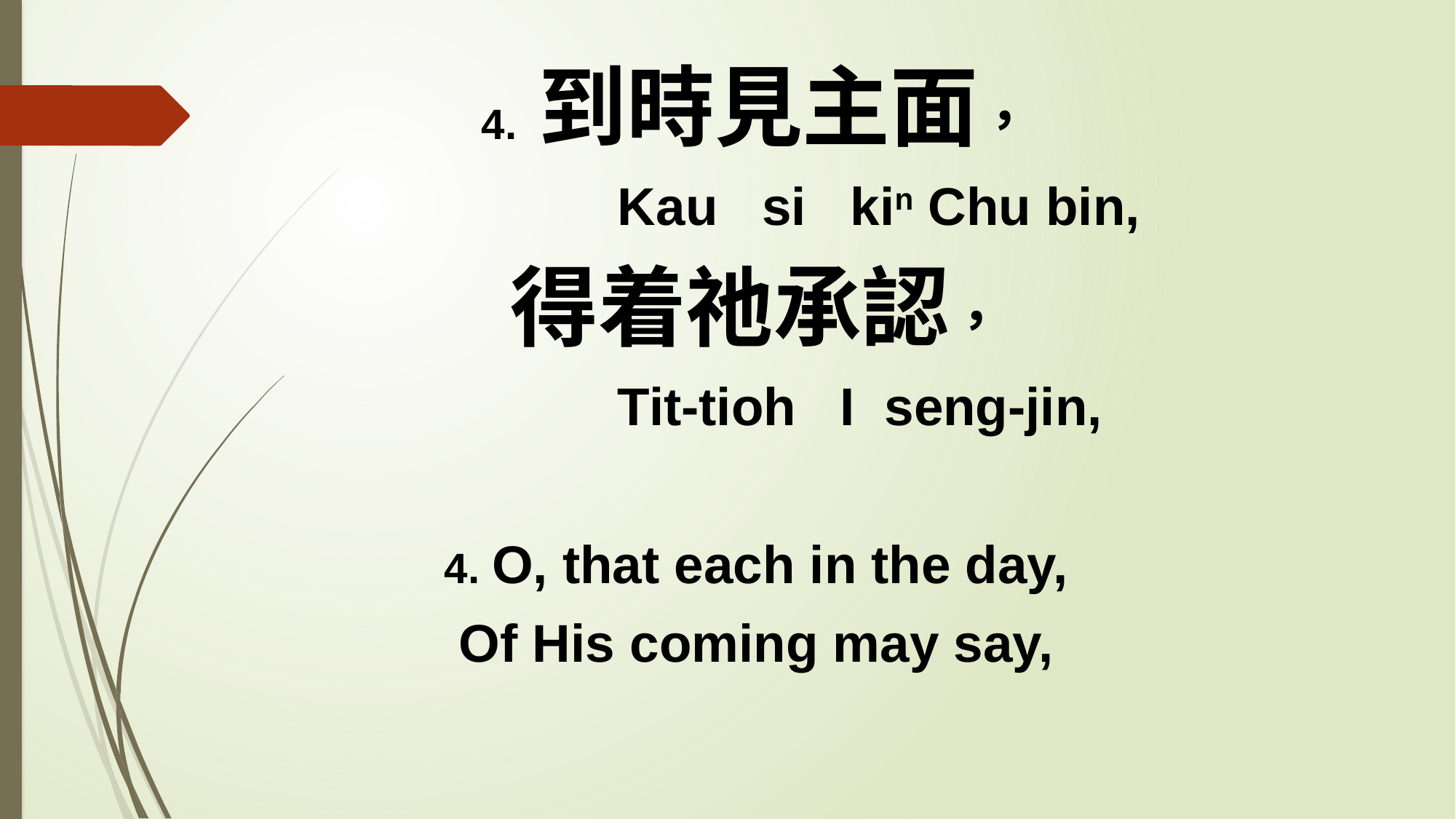

4. 到時見主面，
                            Kau   si   kin Chu bin,
得着祂承認，
                            Tit-tioh   I  seng-jin,

4. O, that each in the day,
Of His coming may say,